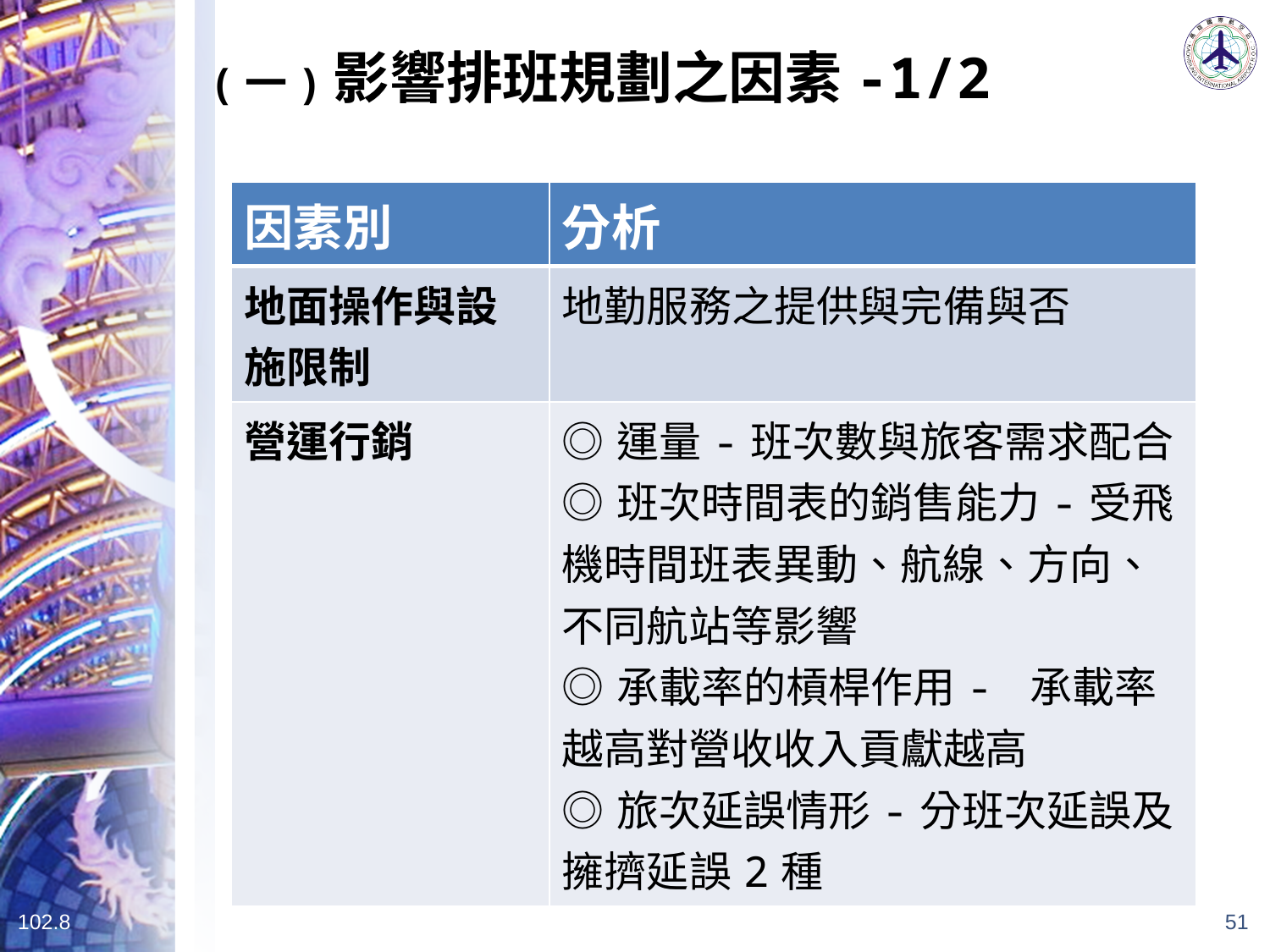

(一)影響排班規劃之因素-1/2
| 因素別 | 分析 |
| --- | --- |
| 地面操作與設施限制 | 地勤服務之提供與完備與否 |
| 營運行銷 | ◎運量-班次數與旅客需求配合 ◎班次時間表的銷售能力-受飛機時間班表異動、航線、方向、不同航站等影響 ◎承載率的槓桿作用- 承載率越高對營收收入貢獻越高 ◎旅次延誤情形-分班次延誤及擁擠延誤2種 |

102.8
51